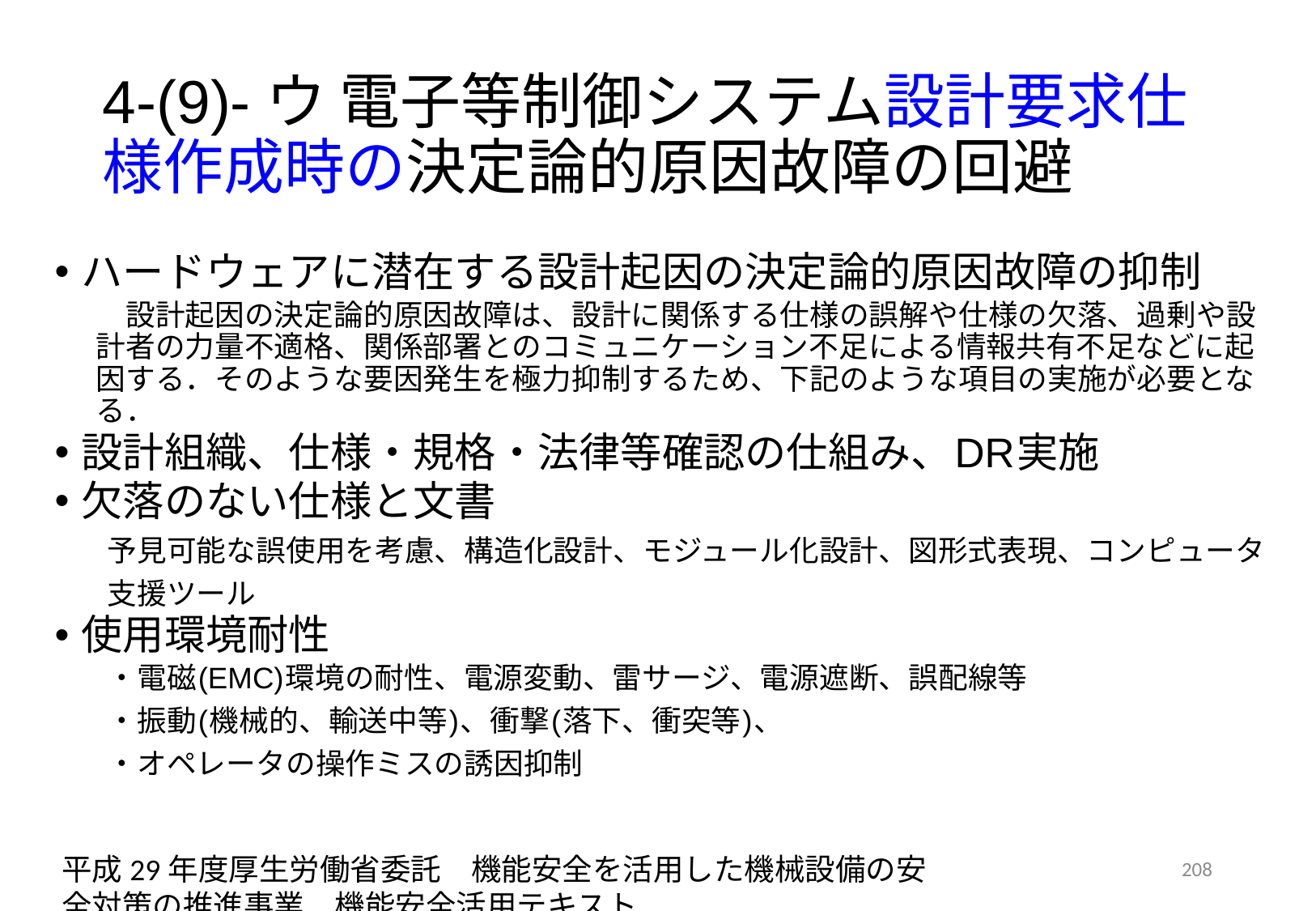

# 4-(9)-ウ 電子等制御システム設計要求仕様作成時の決定論的原因故障の回避
ハードウェアに潜在する設計起因の決定論的原因故障の抑制
　設計起因の決定論的原因故障は、設計に関係する仕様の誤解や仕様の欠落、過剰や設計者の力量不適格、関係部署とのコミュニケーション不足による情報共有不足などに起因する．そのような要因発生を極力抑制するため、下記のような項目の実施が必要となる．
設計組織、仕様・規格・法律等確認の仕組み、DR実施
欠落のない仕様と文書
予見可能な誤使用を考慮、構造化設計、モジュール化設計、図形式表現、コンピュータ支援ツール
使用環境耐性
・電磁(EMC)環境の耐性、電源変動、雷サージ、電源遮断、誤配線等
・振動(機械的、輸送中等)、衝撃(落下、衝突等)、
・オペレータの操作ミスの誘因抑制
平成29年度厚生労働省委託　機能安全を活用した機械設備の安全対策の推進事業　機能安全活用テキスト
208